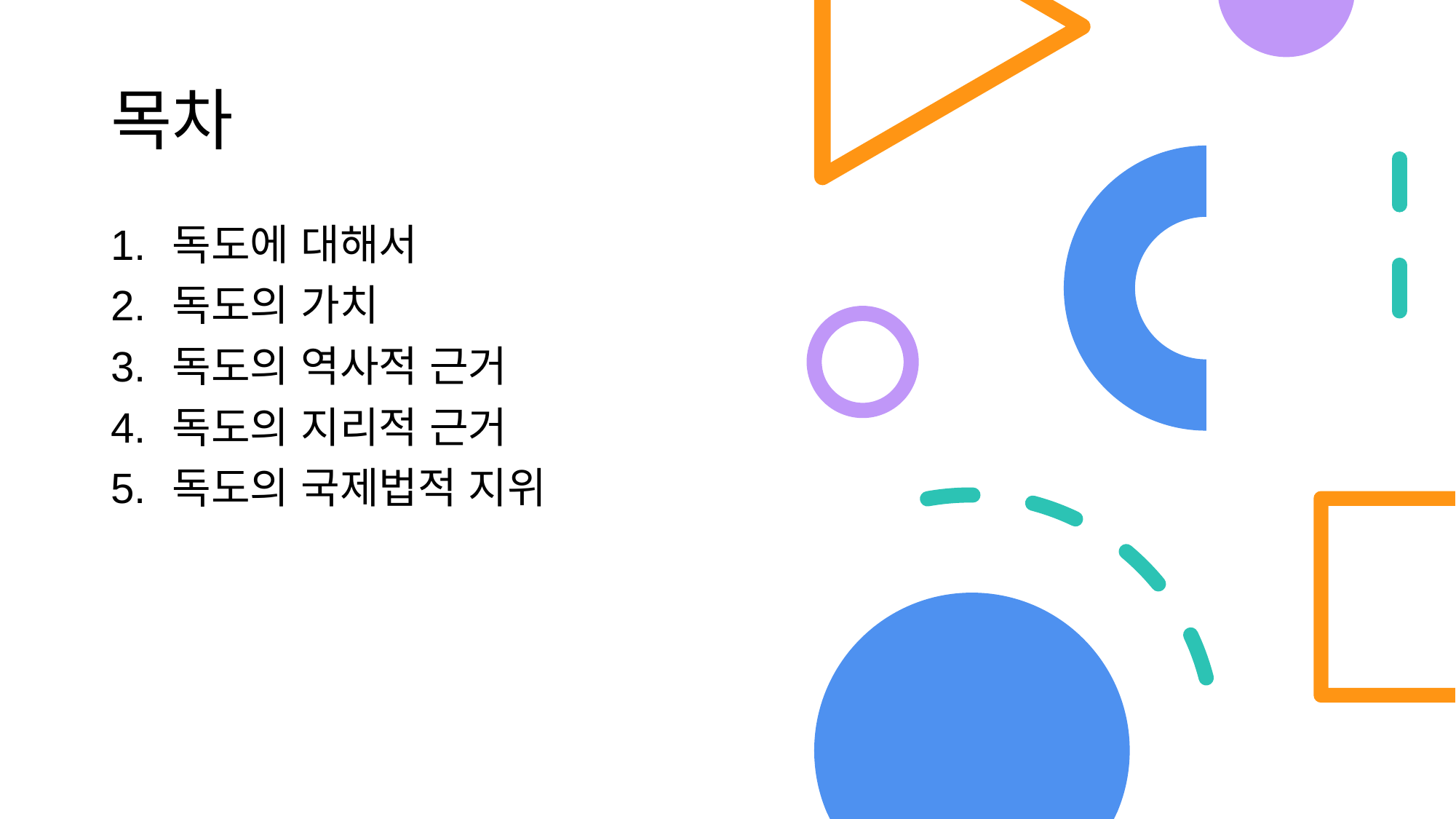

# 목차

독도에 대해서
독도의 가치
독도의 역사적 근거
독도의 지리적 근거
독도의 국제법적 지위